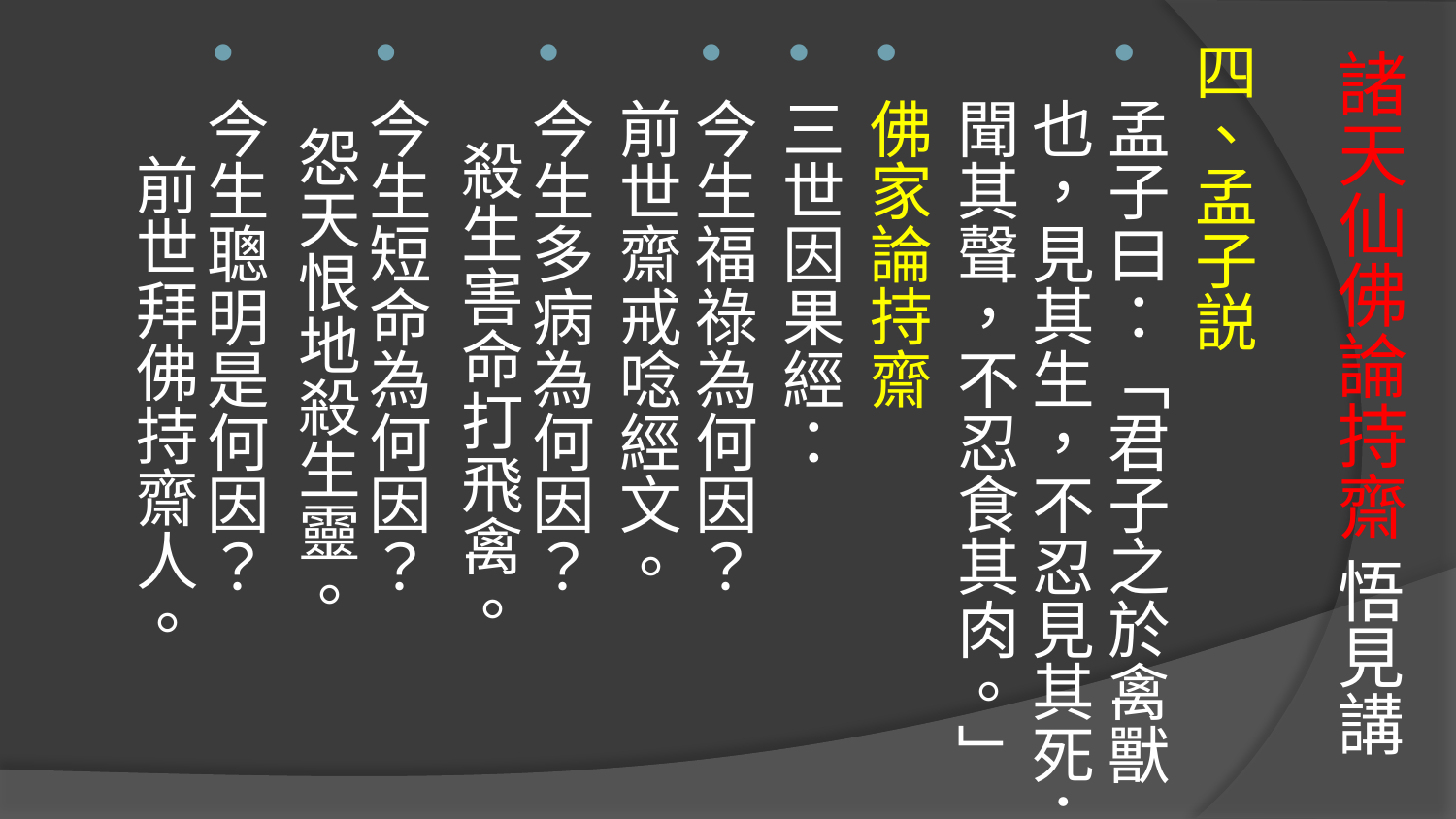

# 諸天仙佛論持齋 悟見講
四、孟子説
孟子曰：「君子之於禽獸也，見其生，不忍見其死；聞其聲，不忍食其肉。」
佛家論持齋
三世因果經：
今生福祿為何因？            前世齋戒唸經文。
今生多病為何因？                 殺生害命打飛禽。
今生短命為何因？                怨天恨地殺生靈。
今生聰明是何因？                  前世拜佛持齋人。